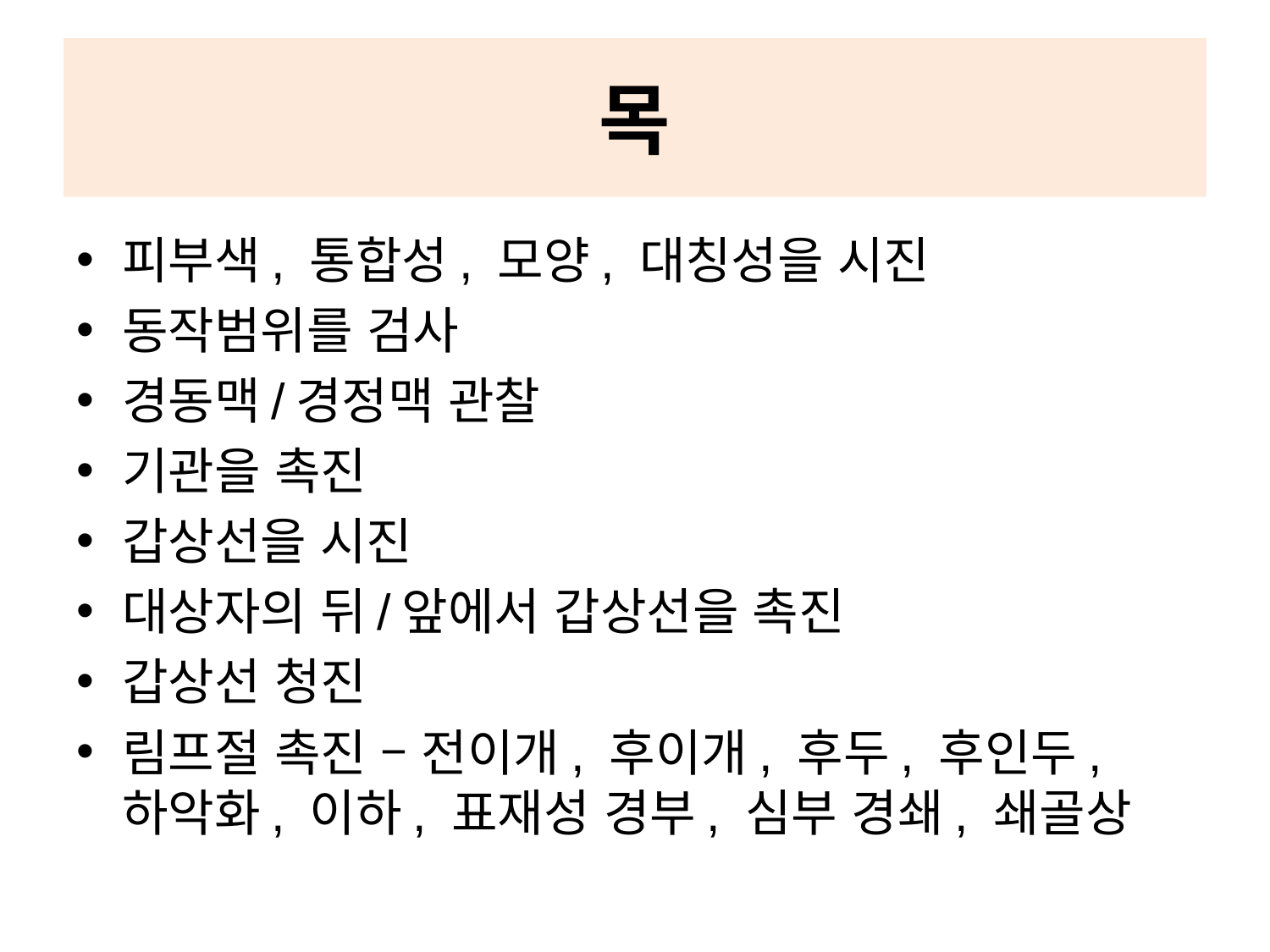

# 목
피부색, 통합성, 모양, 대칭성을 시진
동작범위를 검사
경동맥/경정맥 관찰
기관을 촉진
갑상선을 시진
대상자의 뒤/앞에서 갑상선을 촉진
갑상선 청진
림프절 촉진 – 전이개, 후이개, 후두, 후인두,하악화, 이하, 표재성 경부, 심부 경쇄, 쇄골상